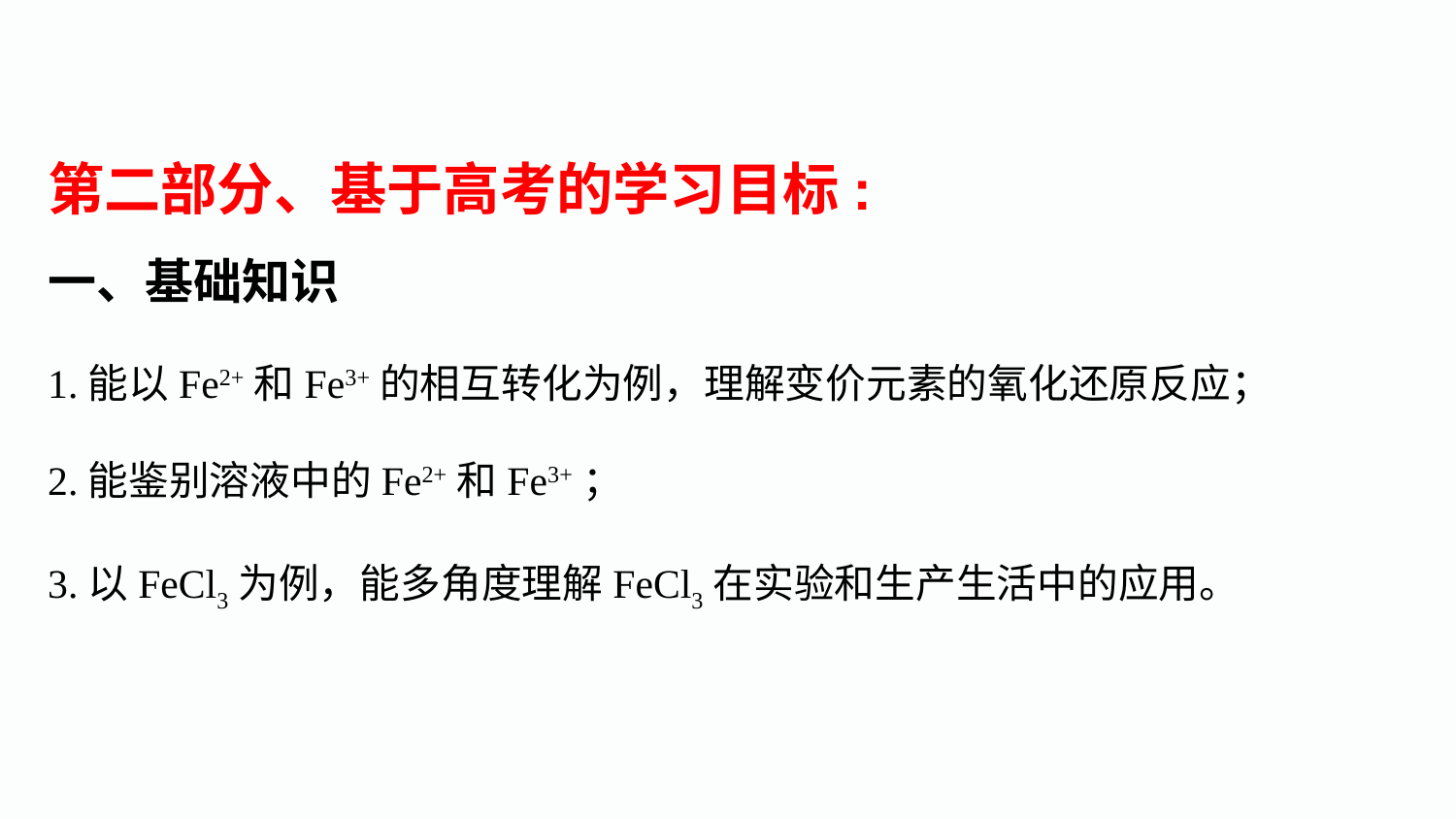

第二部分、基于高考的学习目标:
一、基础知识
1.能以Fe2+和Fe3+的相互转化为例，理解变价元素的氧化还原反应；
2.能鉴别溶液中的Fe2+和Fe3+；
3.以FeCl3为例，能多角度理解FeCl3在实验和生产生活中的应用。